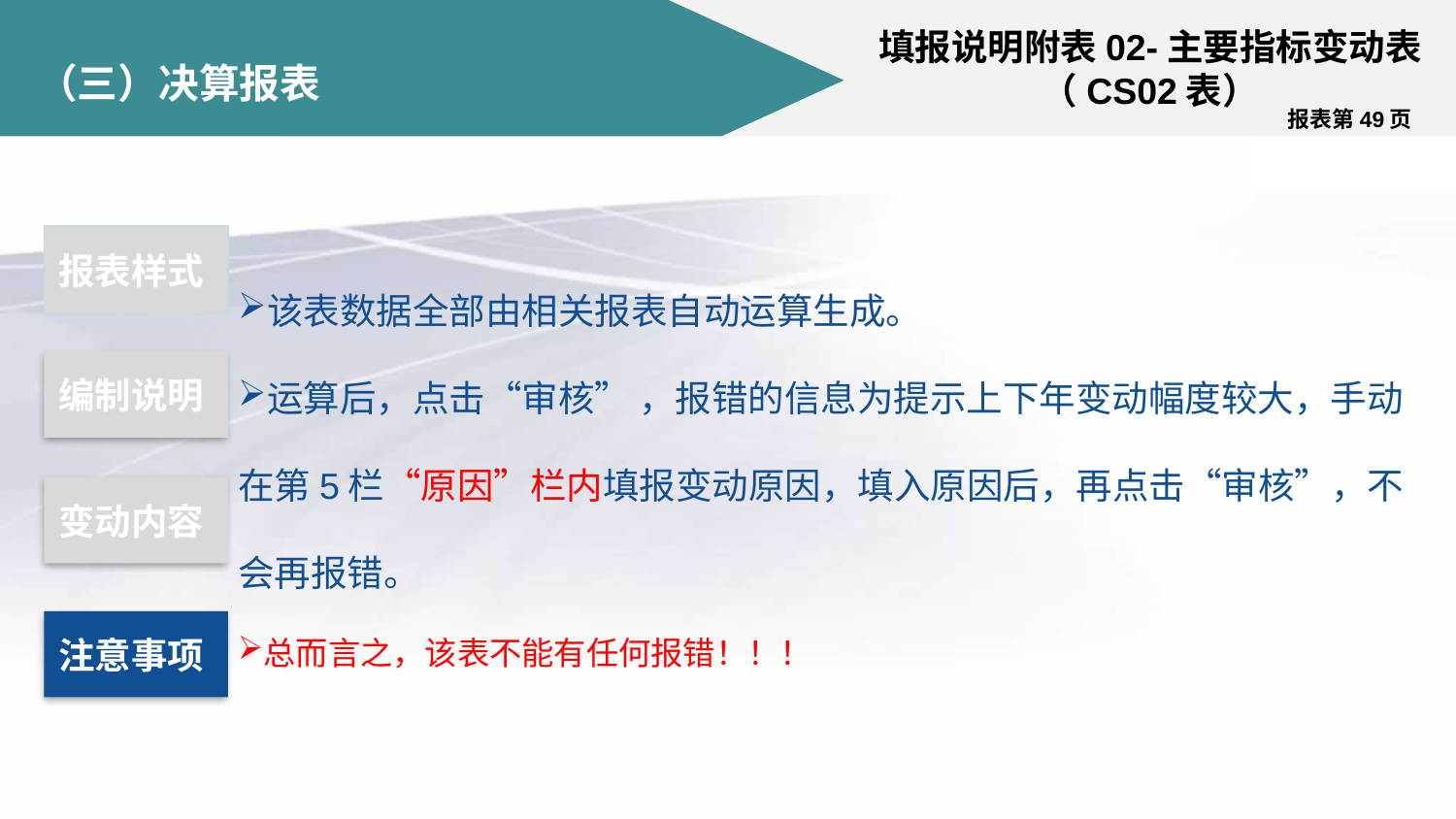

填报说明附表02-主要指标变动表（CS02表）
# （三）决算报表
报表第49页
报表样式
编制说明
变动内容
注意事项
该表数据全部由相关报表自动运算生成。
运算后，点击“审核” ，报错的信息为提示上下年变动幅度较大，手动在第5栏“原因”栏内填报变动原因，填入原因后，再点击“审核”，不会再报错。
总而言之，该表不能有任何报错！！！
83